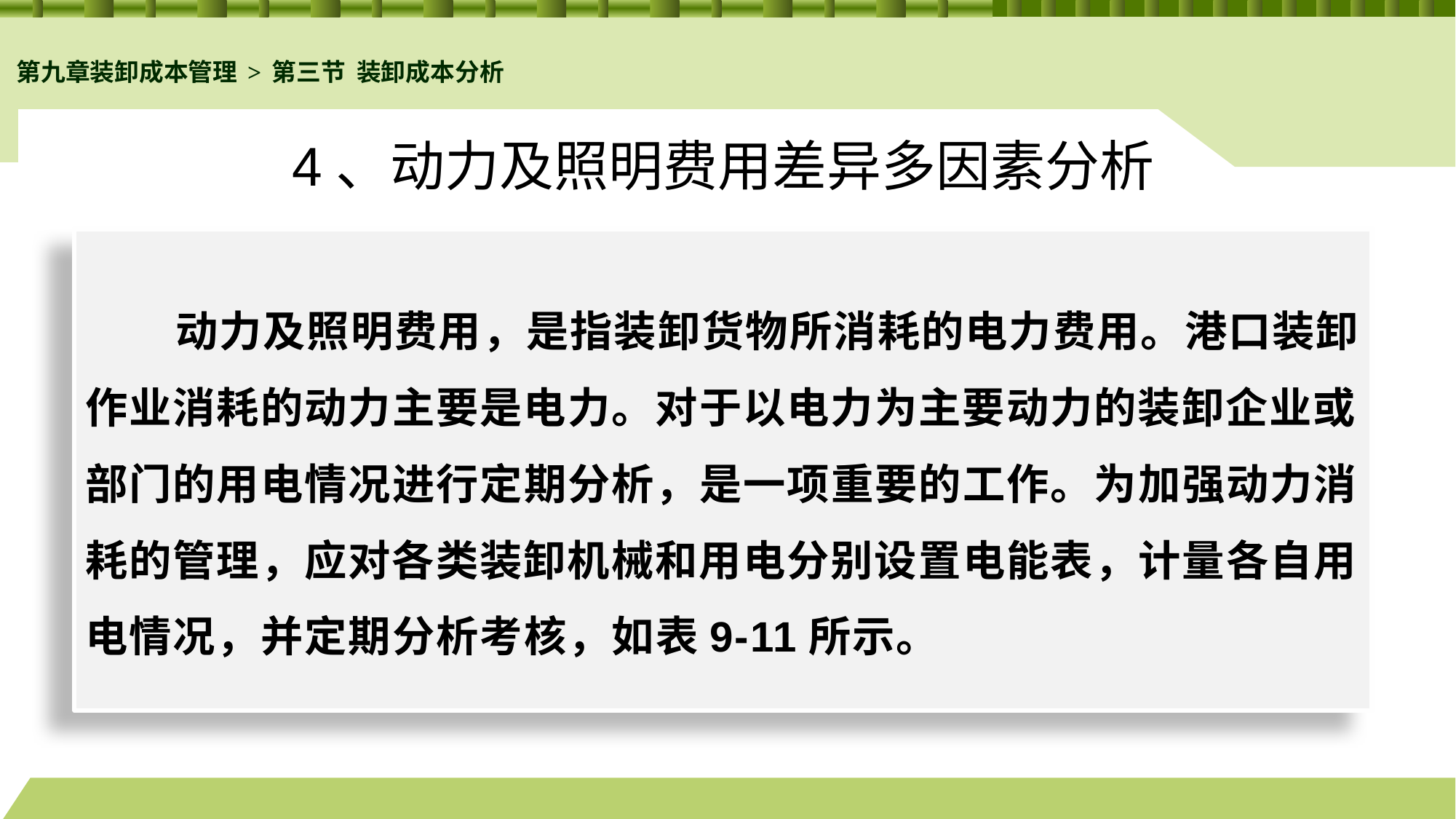

第九章装卸成本管理>第三节  装卸成本分析
# 4、动力及照明费用差异多因素分析
动力及照明费用，是指装卸货物所消耗的电力费用。港口装卸作业消耗的动力主要是电力。对于以电力为主要动力的装卸企业或部门的用电情况进行定期分析，是一项重要的工作。为加强动力消耗的管理，应对各类装卸机械和用电分别设置电能表，计量各自用电情况，并定期分析考核，如表9-11所示。